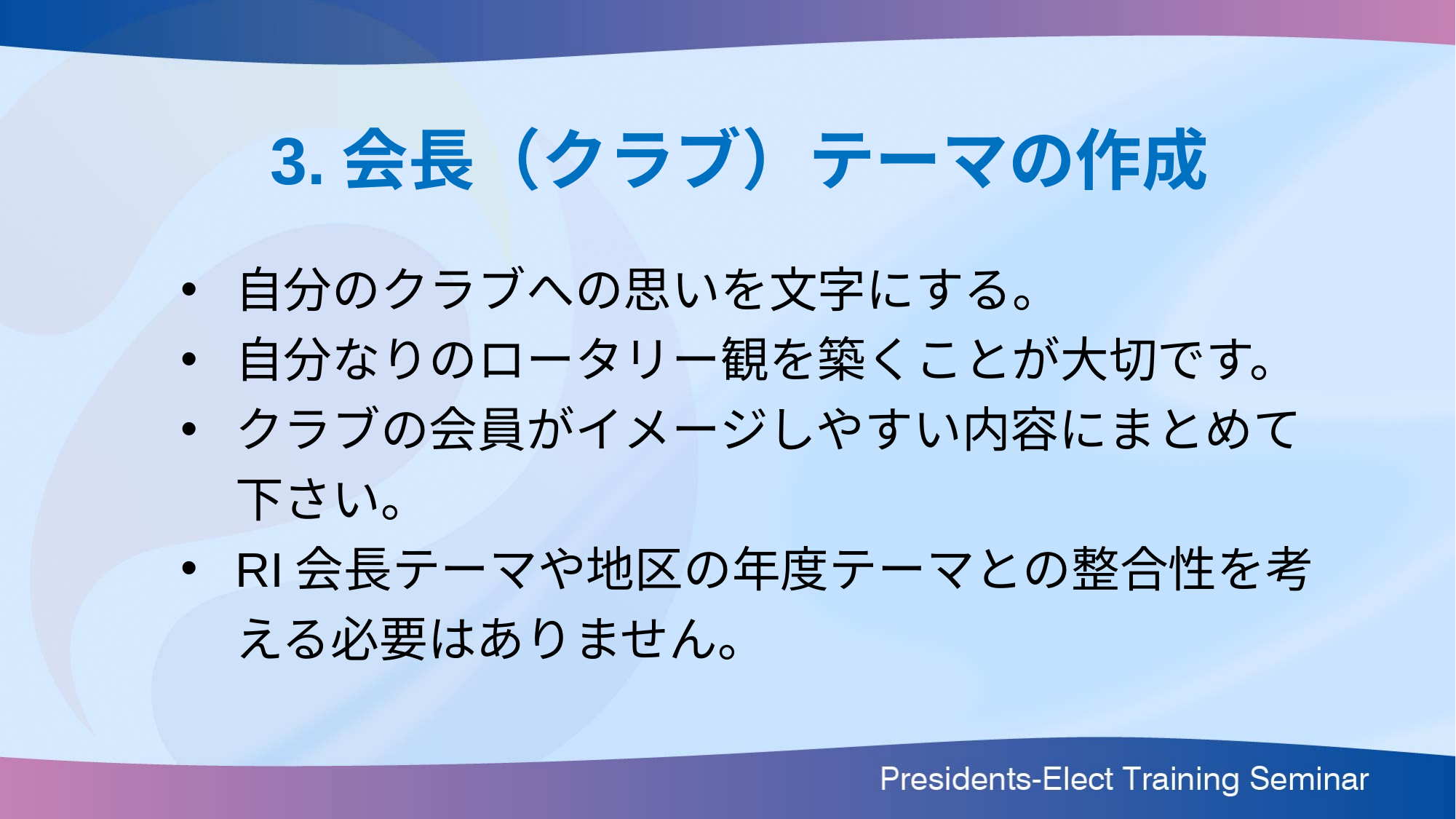

3.会長（クラブ）テーマの作成
自分のクラブへの思いを文字にする。
自分なりのロータリー観を築くことが大切です。
クラブの会員がイメージしやすい内容にまとめて下さい。
RI会長テーマや地区の年度テーマとの整合性を考える必要はありません。